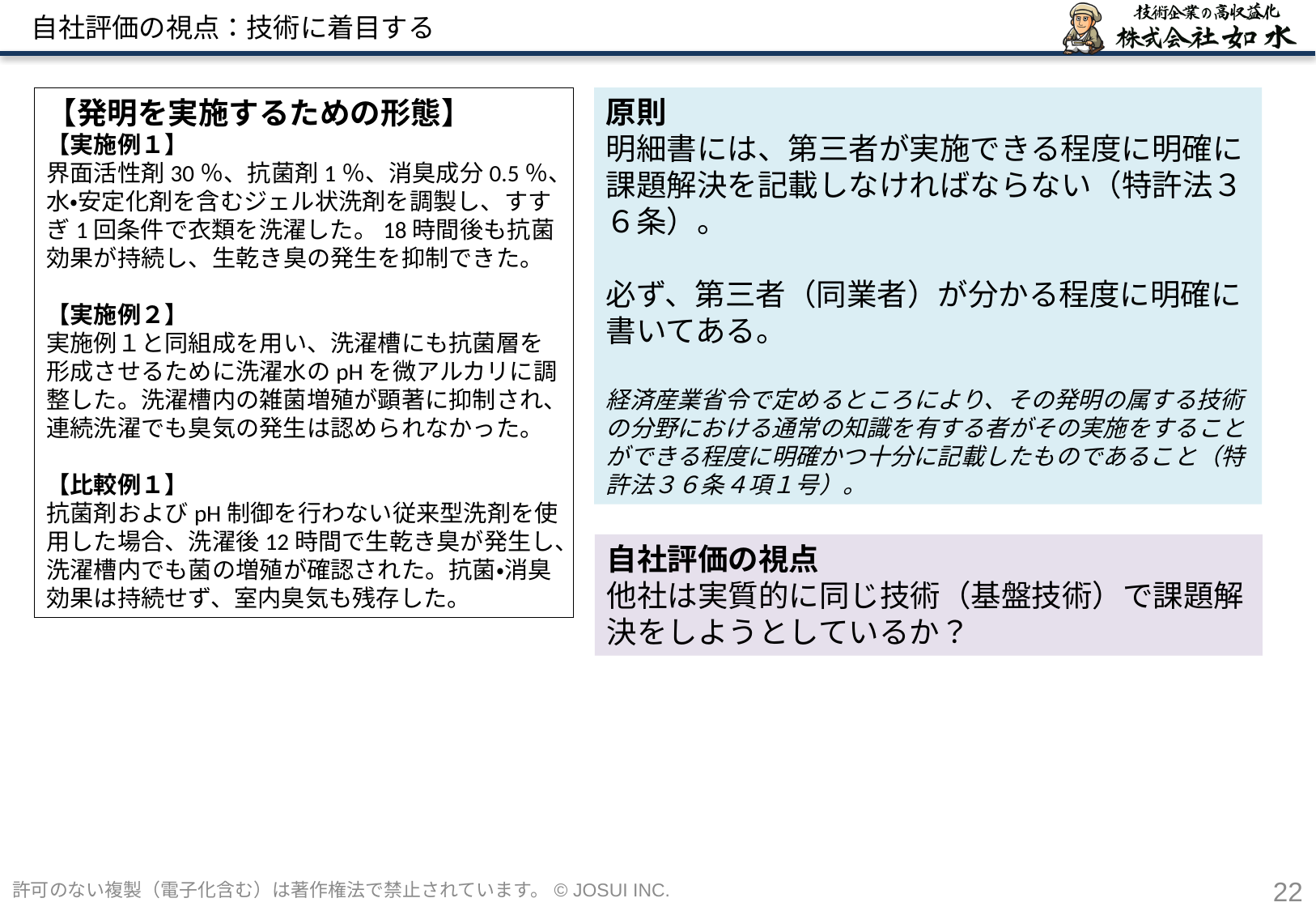

# 自社評価の視点：技術に着目する
原則
明細書には、第三者が実施できる程度に明確に課題解決を記載しなければならない（特許法３６条）。

必ず、第三者（同業者）が分かる程度に明確に書いてある。

経済産業省令で定めるところにより、その発明の属する技術の分野における通常の知識を有する者がその実施をすることができる程度に明確かつ十分に記載したものであること（特許法３６条４項１号）。
【発明を実施するための形態】
【実施例１】
界面活性剤30％、抗菌剤1％、消臭成分0.5％、水・安定化剤を含むジェル状洗剤を調製し、すすぎ1回条件で衣類を洗濯した。18時間後も抗菌効果が持続し、生乾き臭の発生を抑制できた。
【実施例２】
実施例１と同組成を用い、洗濯槽にも抗菌層を形成させるために洗濯水のpHを微アルカリに調整した。洗濯槽内の雑菌増殖が顕著に抑制され、連続洗濯でも臭気の発生は認められなかった。
【比較例１】
抗菌剤およびpH制御を行わない従来型洗剤を使用した場合、洗濯後12時間で生乾き臭が発生し、洗濯槽内でも菌の増殖が確認された。抗菌・消臭効果は持続せず、室内臭気も残存した。
自社評価の視点
他社は実質的に同じ技術（基盤技術）で課題解決をしようとしているか？
許可のない複製（電子化含む）は著作権法で禁止されています。© JOSUI INC.
22